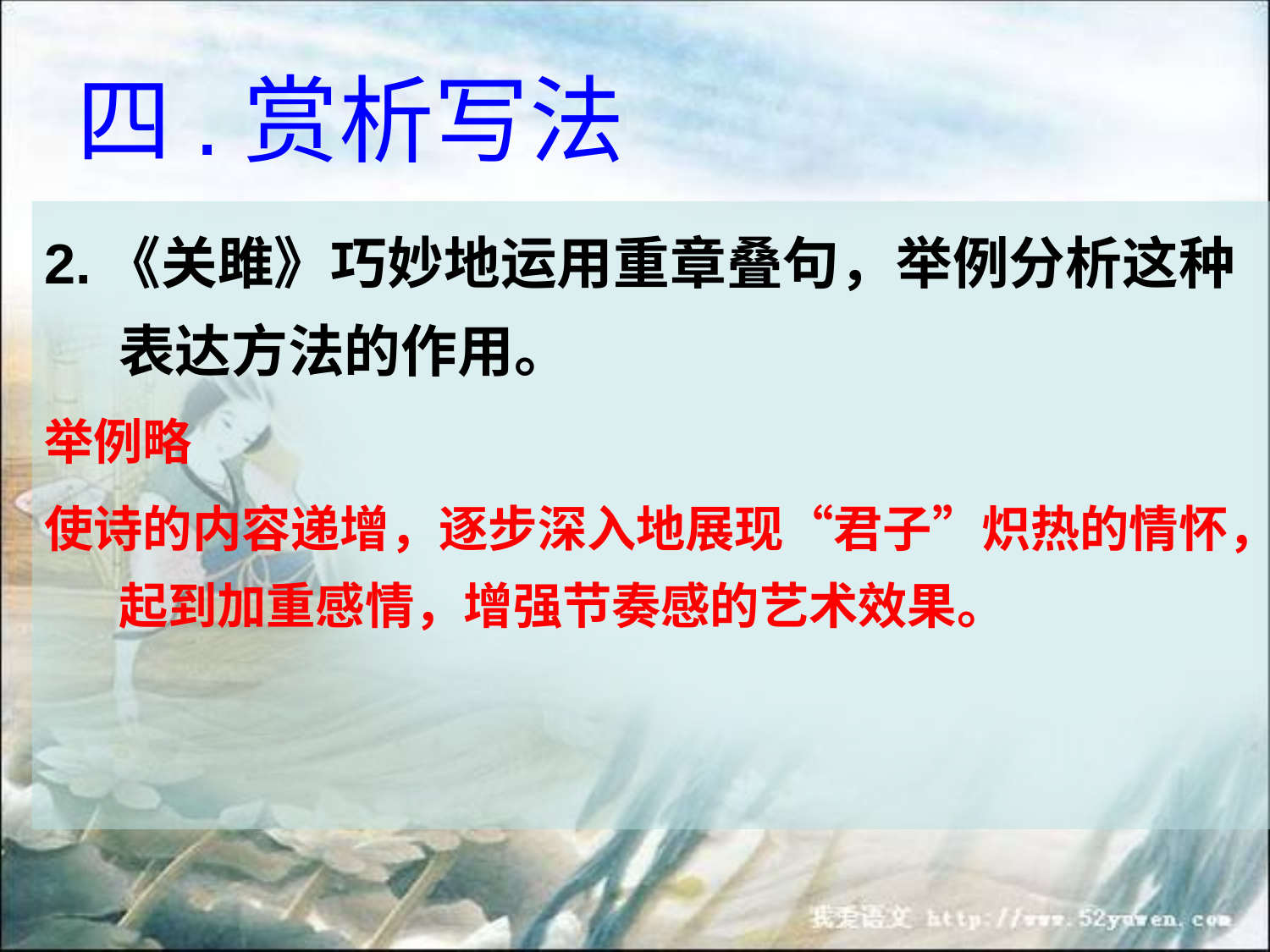

# 四.赏析写法

2.《关雎》巧妙地运用重章叠句，举例分析这种表达方法的作用。
举例略
使诗的内容递增，逐步深入地展现“君子”炽热的情怀，起到加重感情，增强节奏感的艺术效果。